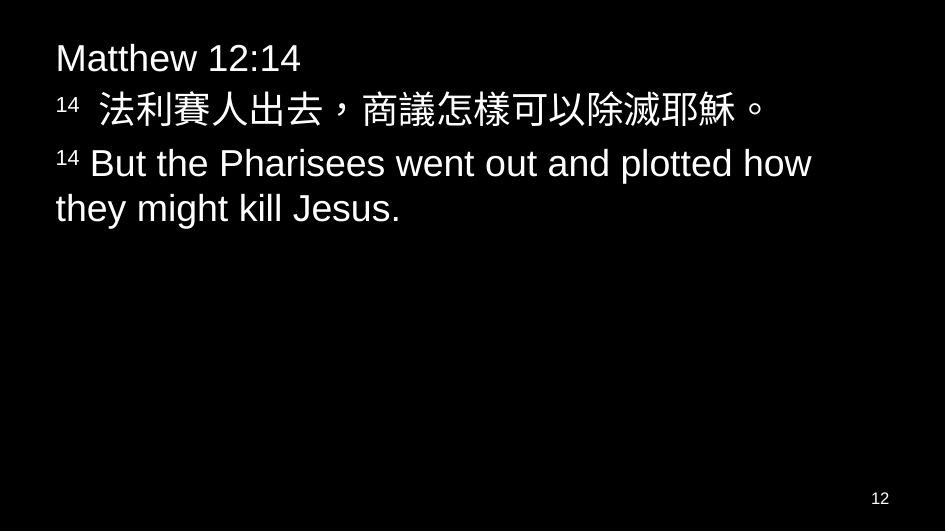

Matthew 12:14
14 法利賽人出去，商議怎樣可以除滅耶穌。
14 But the Pharisees went out and plotted how they might kill Jesus.

12